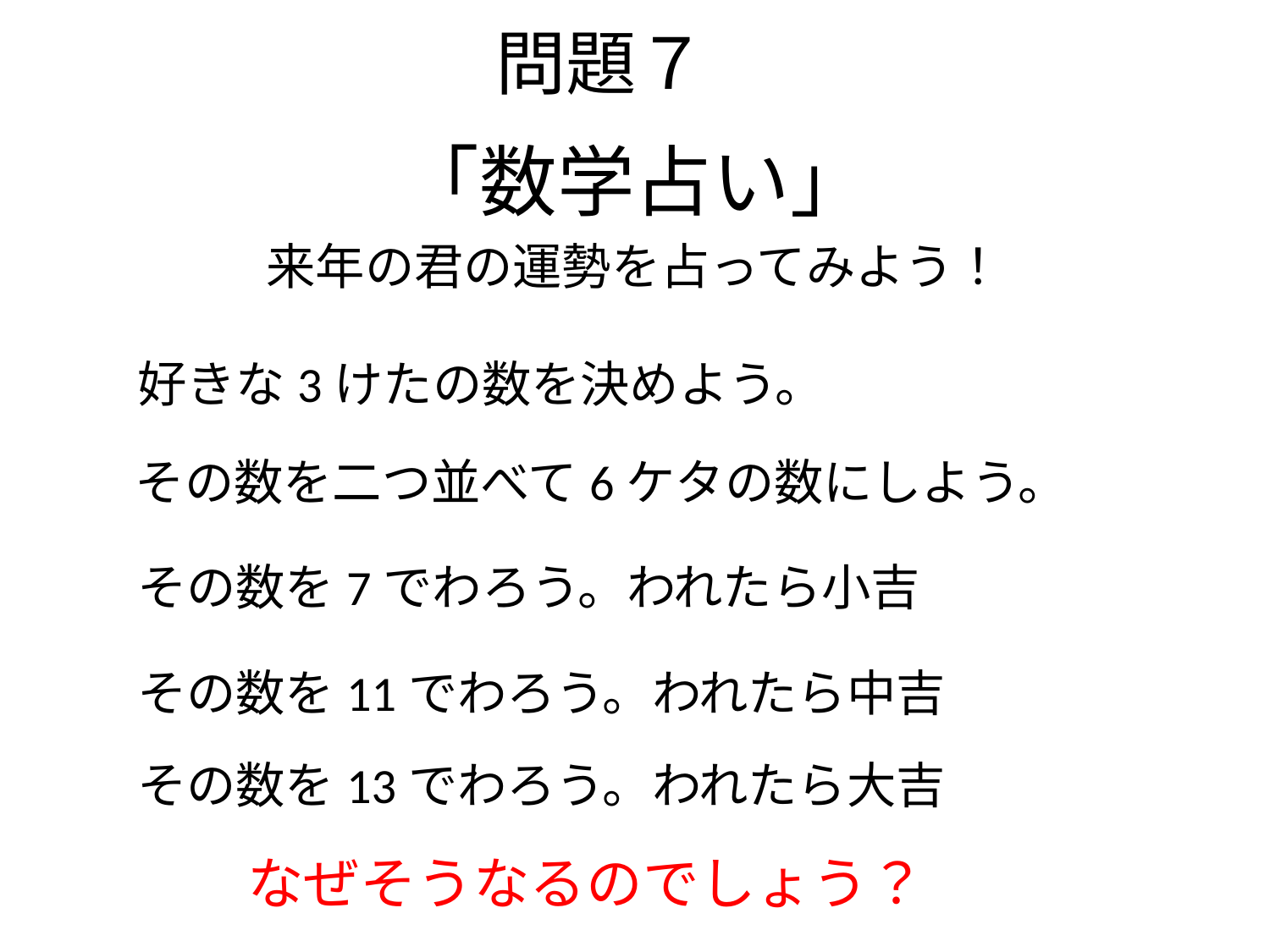

# 問題７
「数学占い」
来年の君の運勢を占ってみよう！
好きな3けたの数を決めよう。
その数を二つ並べて6ケタの数にしよう。
その数を7でわろう。われたら小吉
その数を11でわろう。われたら中吉
その数を13でわろう。われたら大吉
なぜそうなるのでしょう？